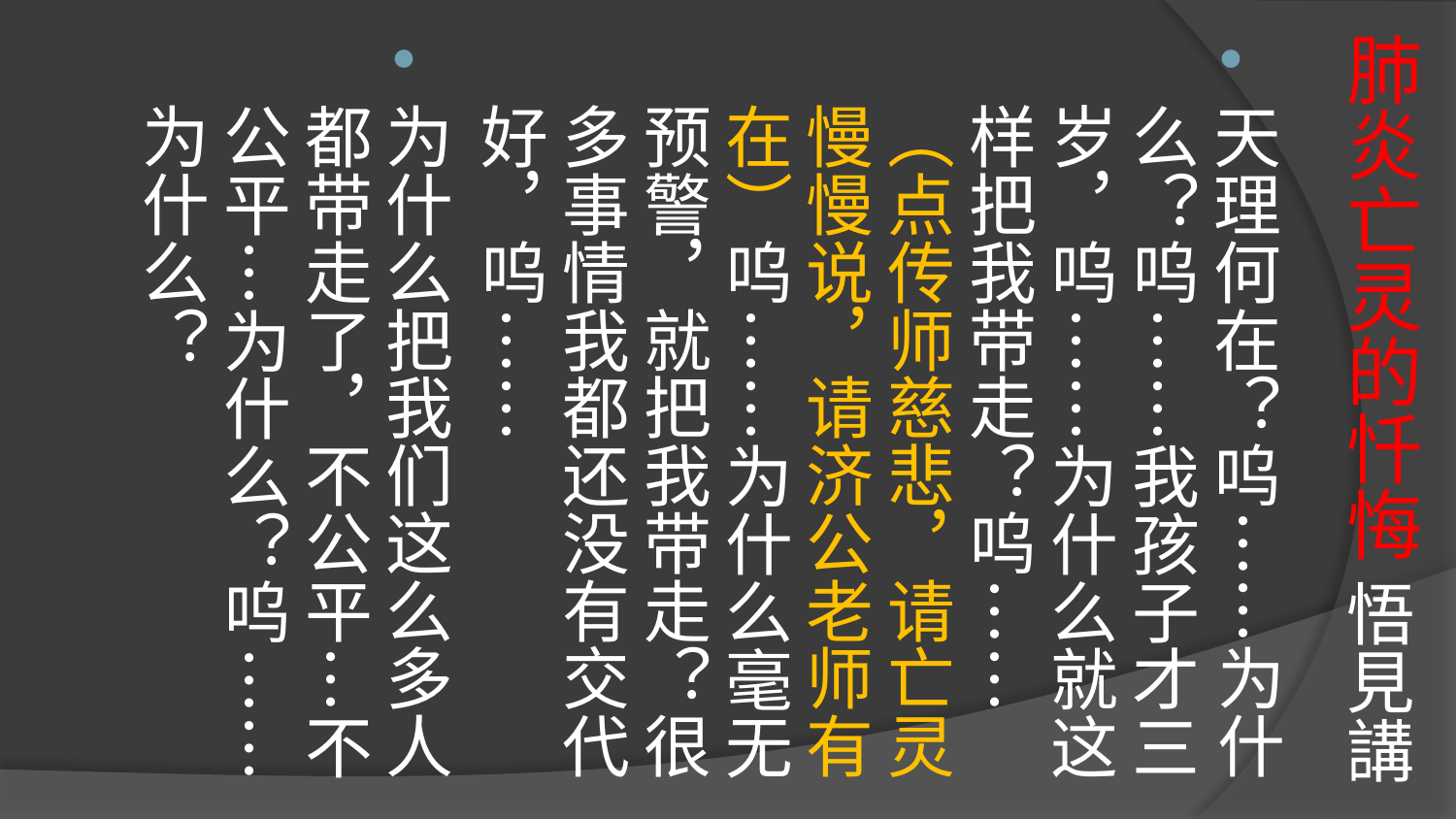

# 肺炎亡灵的忏悔 悟見講
天理何在？呜……为什么？呜……我孩子才三岁，呜……为什么就这样把我带走？呜……（点传师慈悲，请亡灵慢慢说，请济公老师有在）呜……为什么毫无预警，就把我带走？很多事情我都还没有交代好，呜……
为什么把我们这么多人都带走了，不公平…不公平…为什么？呜……为什么？